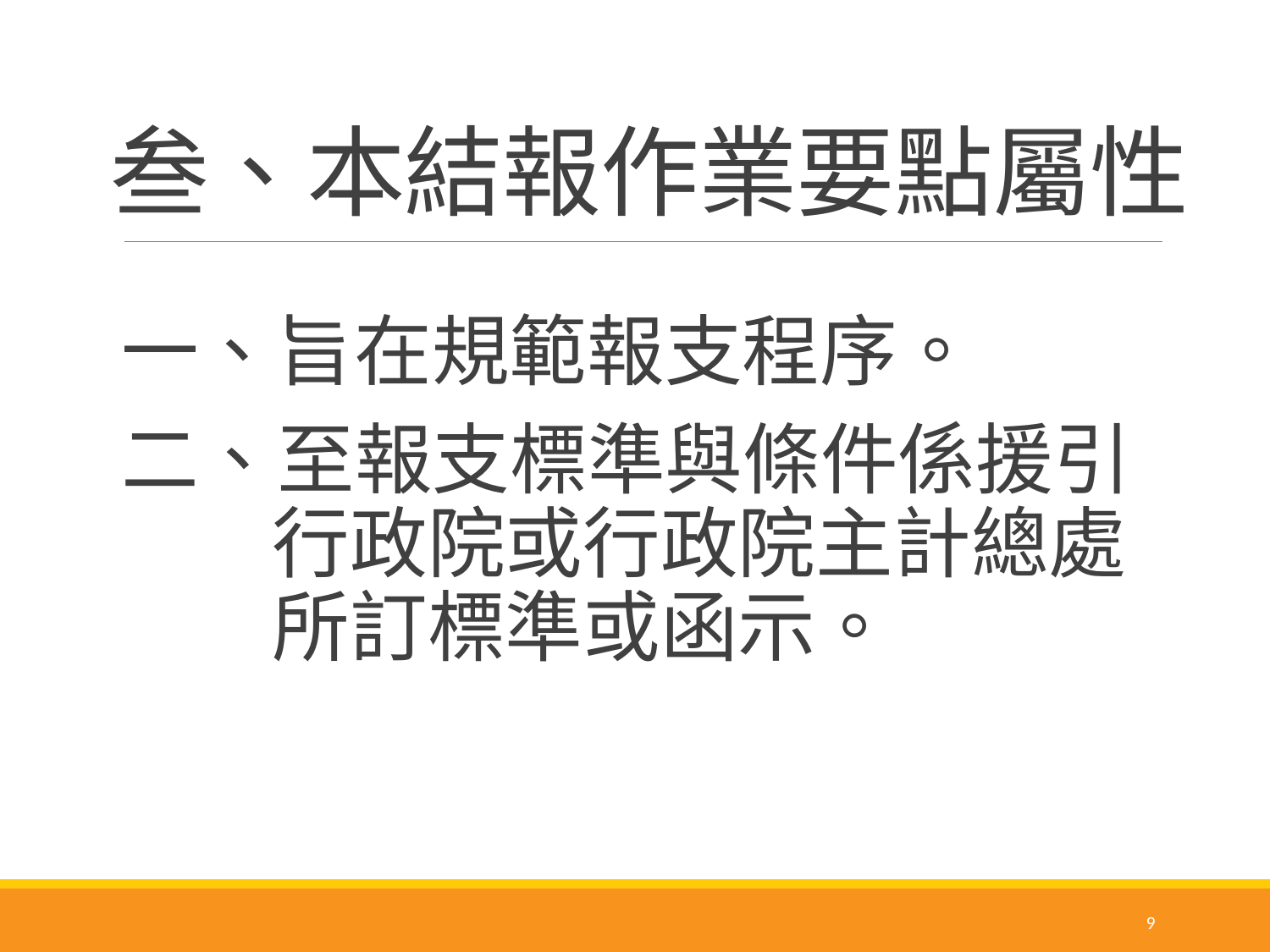

# 叁、本結報作業要點屬性
一、旨在規範報支程序。
二、至報支標準與條件係援引行政院或行政院主計總處所訂標準或函示。
9